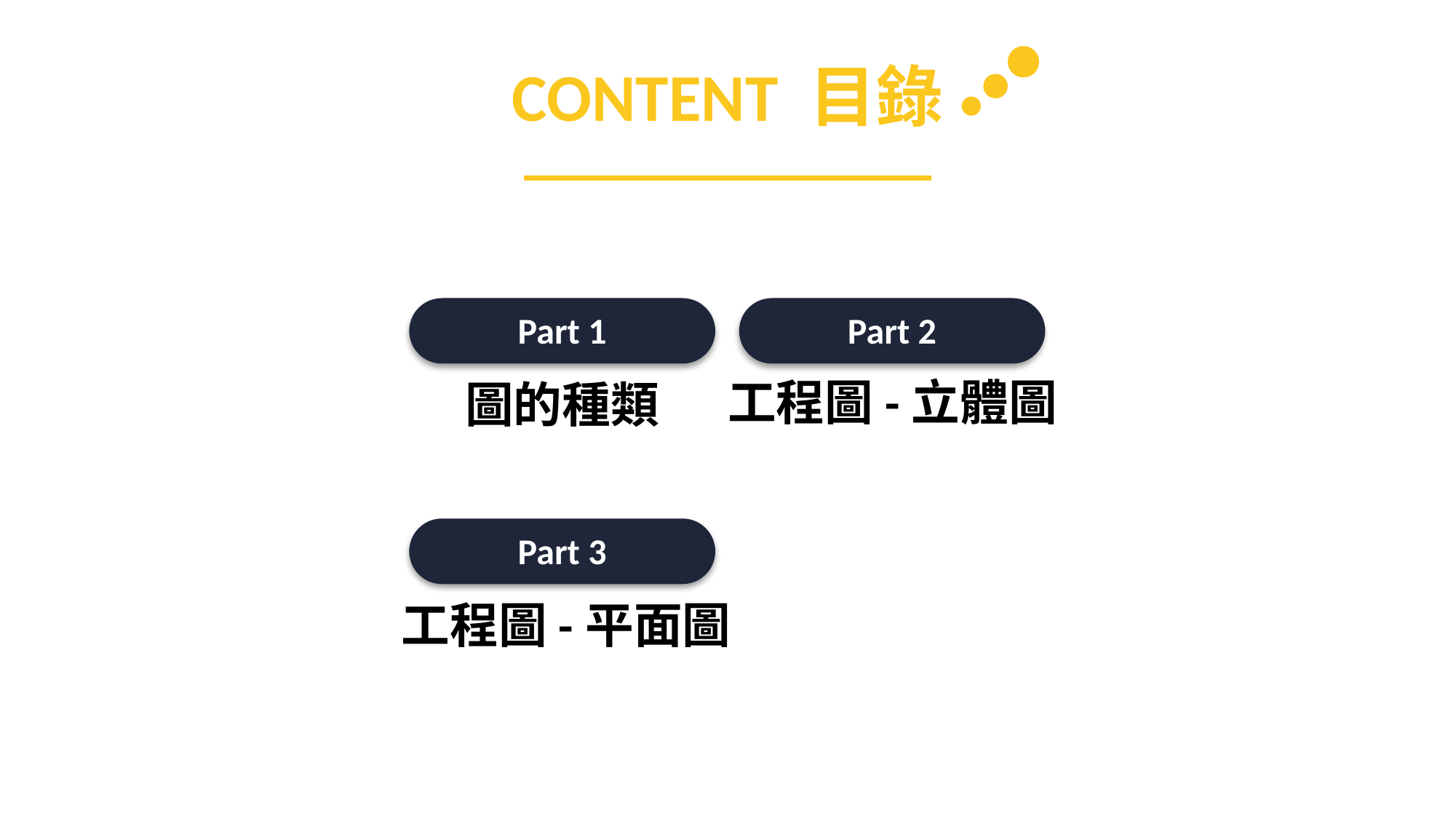

CONTENT 目錄
Part 1
Part 2
工程圖-立體圖
圖的種類
Part 3
工程圖-平面圖